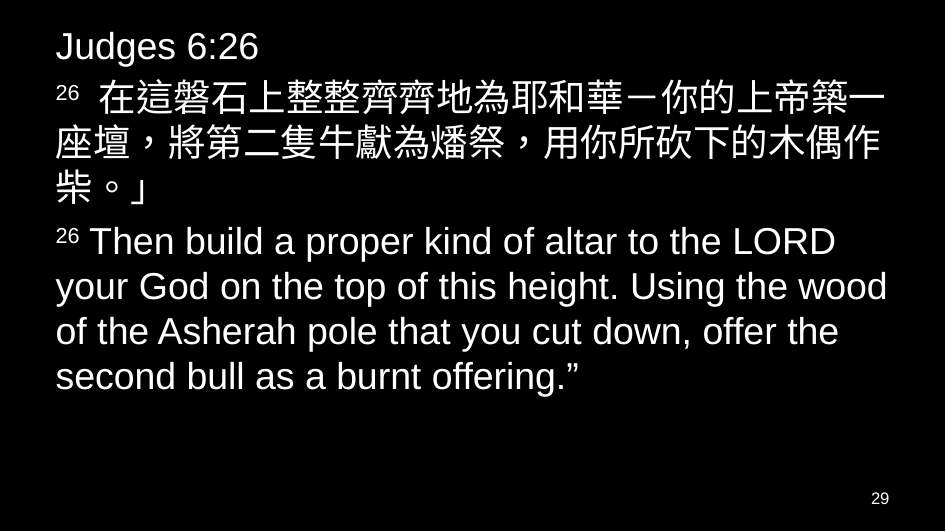

Judges 6:26
26 在這磐石上整整齊齊地為耶和華－你的上帝築一座壇，將第二隻牛獻為燔祭，用你所砍下的木偶作柴。」
26 Then build a proper kind of altar to the Lord your God on the top of this height. Using the wood of the Asherah pole that you cut down, offer the second bull as a burnt offering.”

29